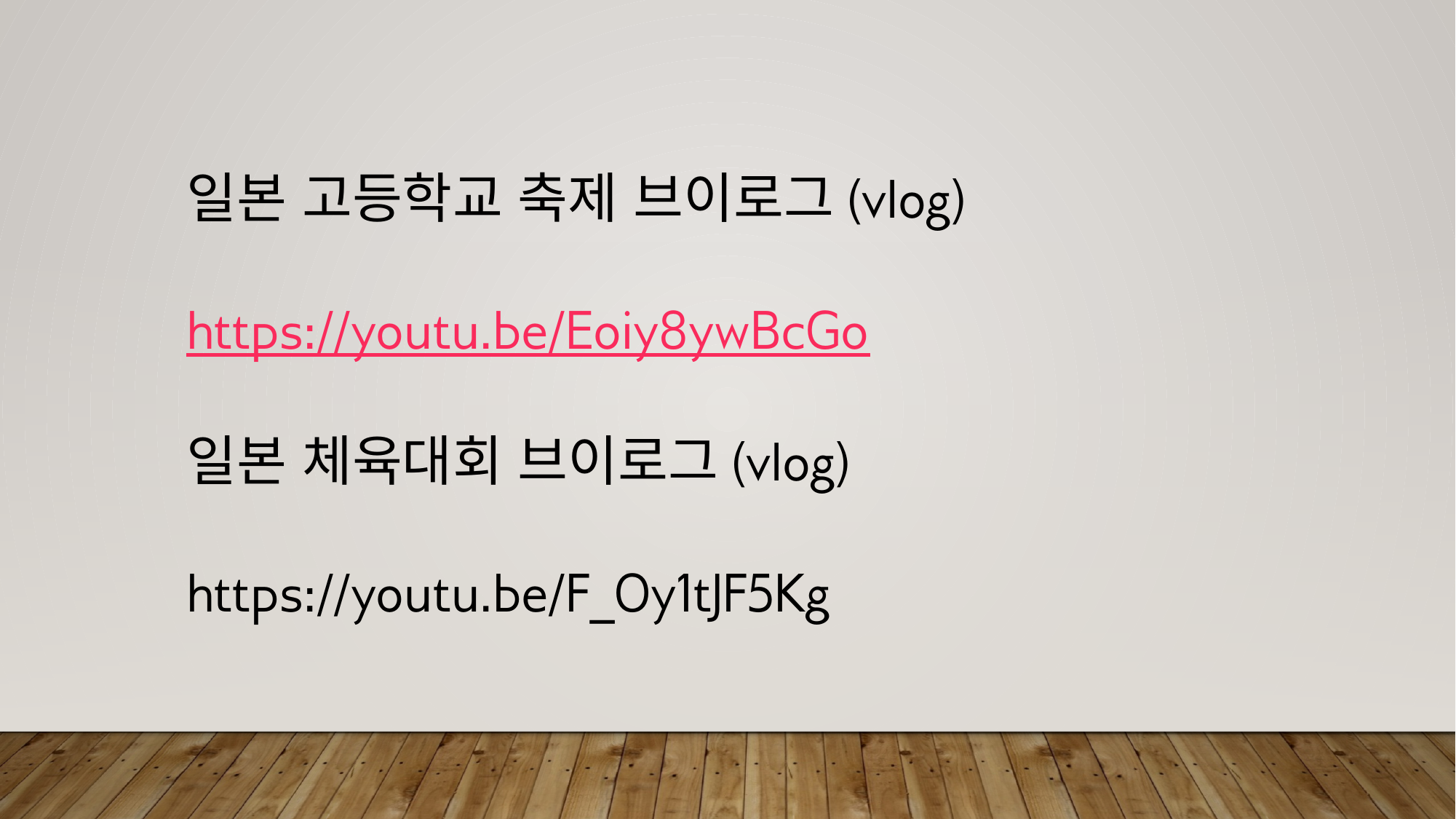

일본 고등학교 축제 브이로그(vlog)

https://youtu.be/Eoiy8ywBcGo

일본 체육대회 브이로그(vlog)

https://youtu.be/F_Oy1tJF5Kg